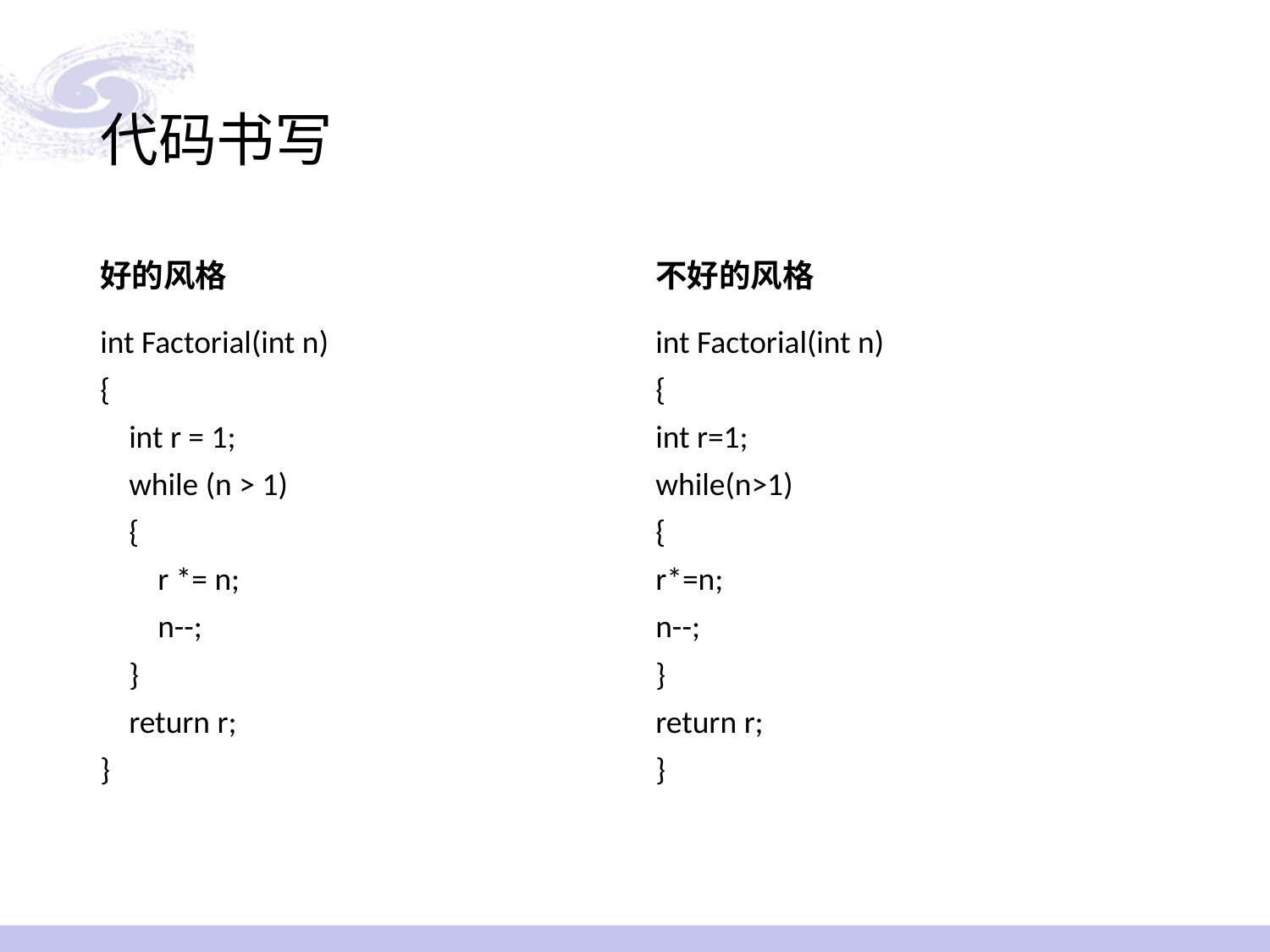

# 代码书写
好的风格
不好的风格
int Factorial(int n)
{
    int r = 1;
    while (n > 1)
    {
        r *= n;
        n--;
    }
    return r;
}
int Factorial(int n)
{
int r=1;
while(n>1)
{
r*=n;
n--;
}
return r;
}